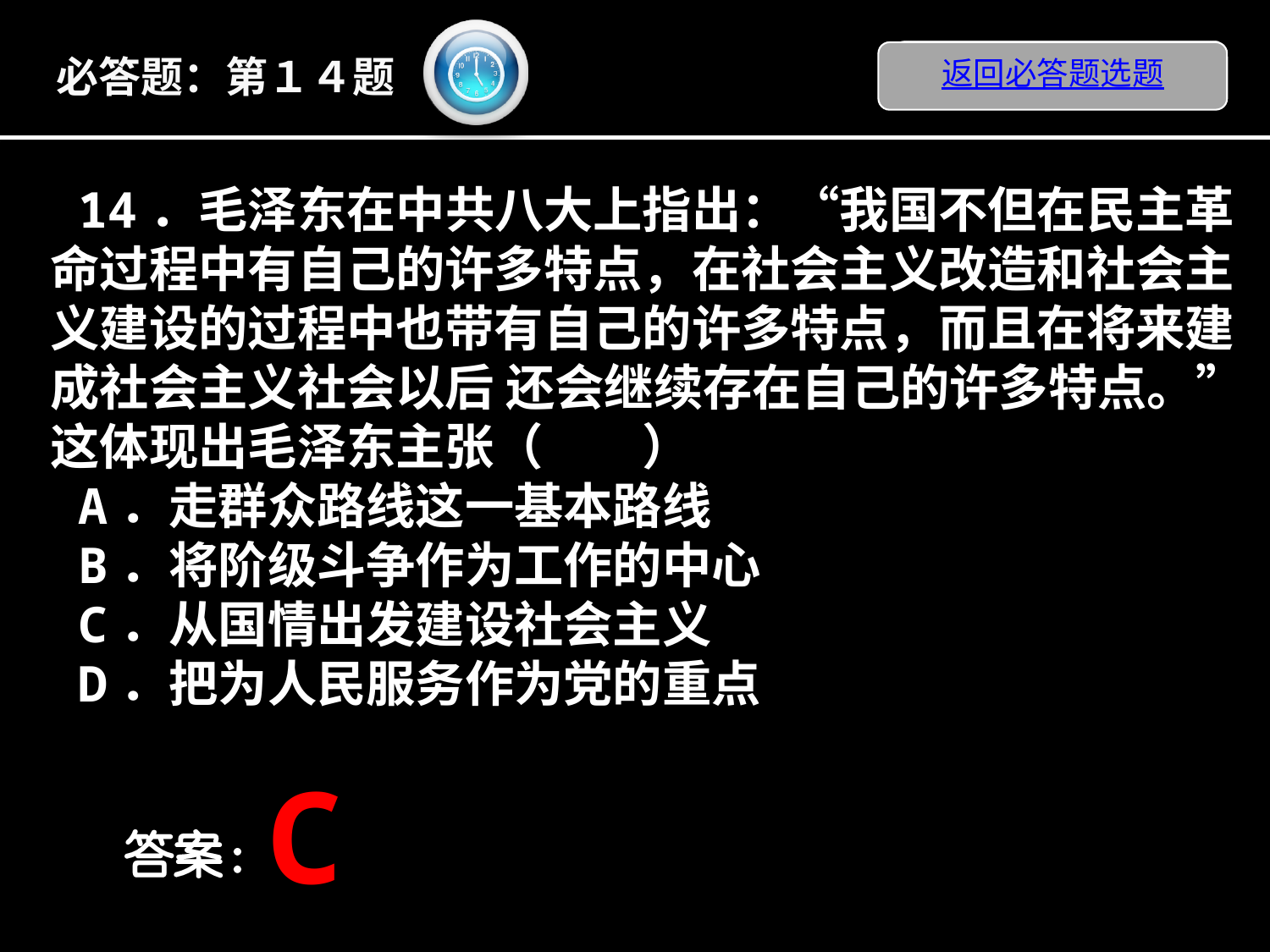

返回必答题选题
必答题：第１４题
14．毛泽东在中共八大上指出：“我国不但在民主革命过程中有自己的许多特点，在社会主义改造和社会主义建设的过程中也带有自己的许多特点，而且在将来建成社会主义社会以后 还会继续存在自己的许多特点。”这体现出毛泽东主张（　　）
A．走群众路线这一基本路线
B．将阶级斗争作为工作的中心
C．从国情出发建设社会主义
D．把为人民服务作为党的重点
C